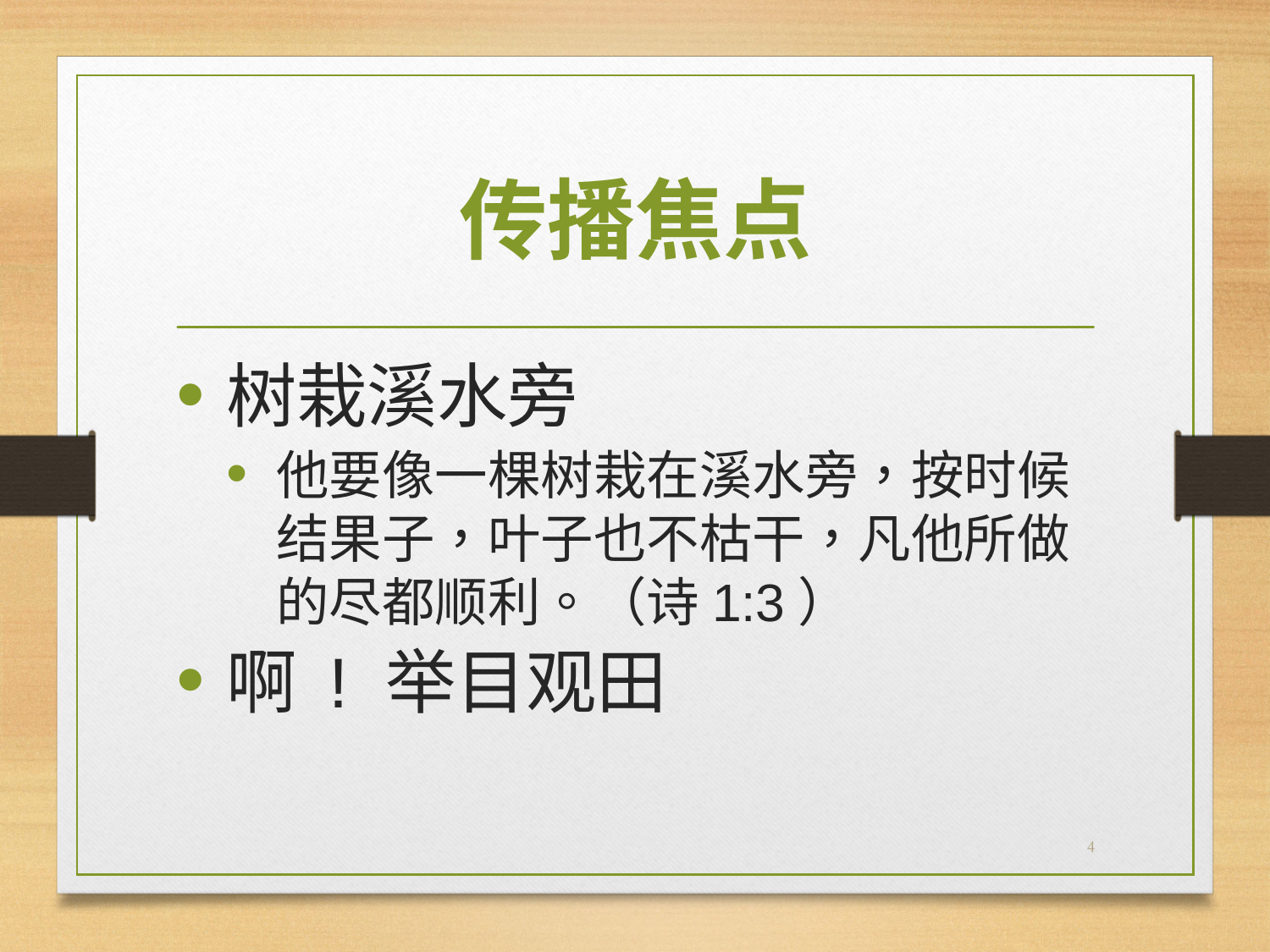

# 传播焦点
树栽溪水旁
他要像一棵树栽在溪水旁，按时候结果子，叶子也不枯干，凡他所做的尽都顺利。（诗1:3）
啊 ! 举目观田

4